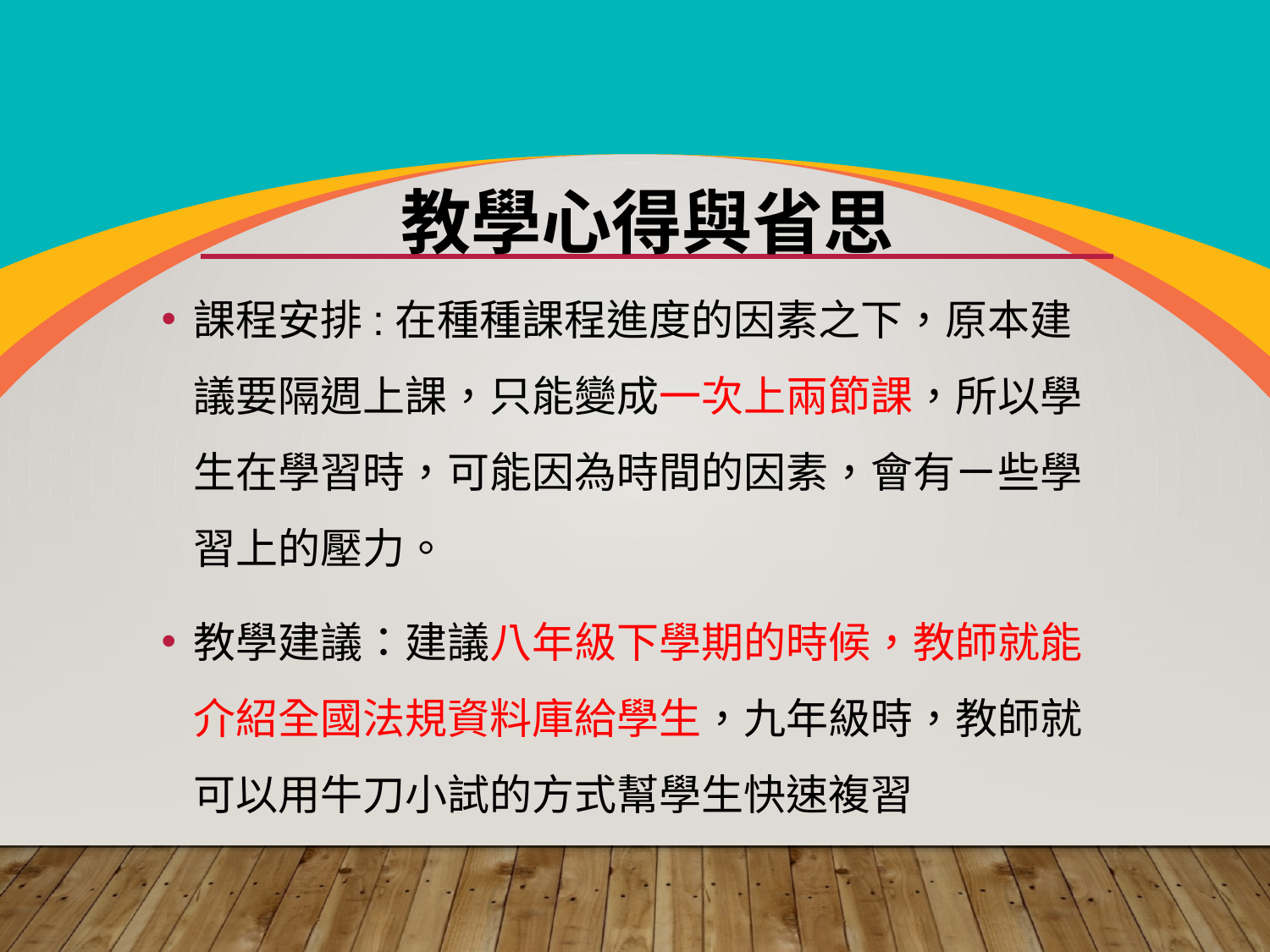

# 教學心得與省思
課程安排:在種種課程進度的因素之下，原本建議要隔週上課，只能變成一次上兩節課，所以學生在學習時，可能因為時間的因素，會有ㄧ些學習上的壓力。
教學建議：建議八年級下學期的時候，教師就能介紹全國法規資料庫給學生，九年級時，教師就可以用牛刀小試的方式幫學生快速複習